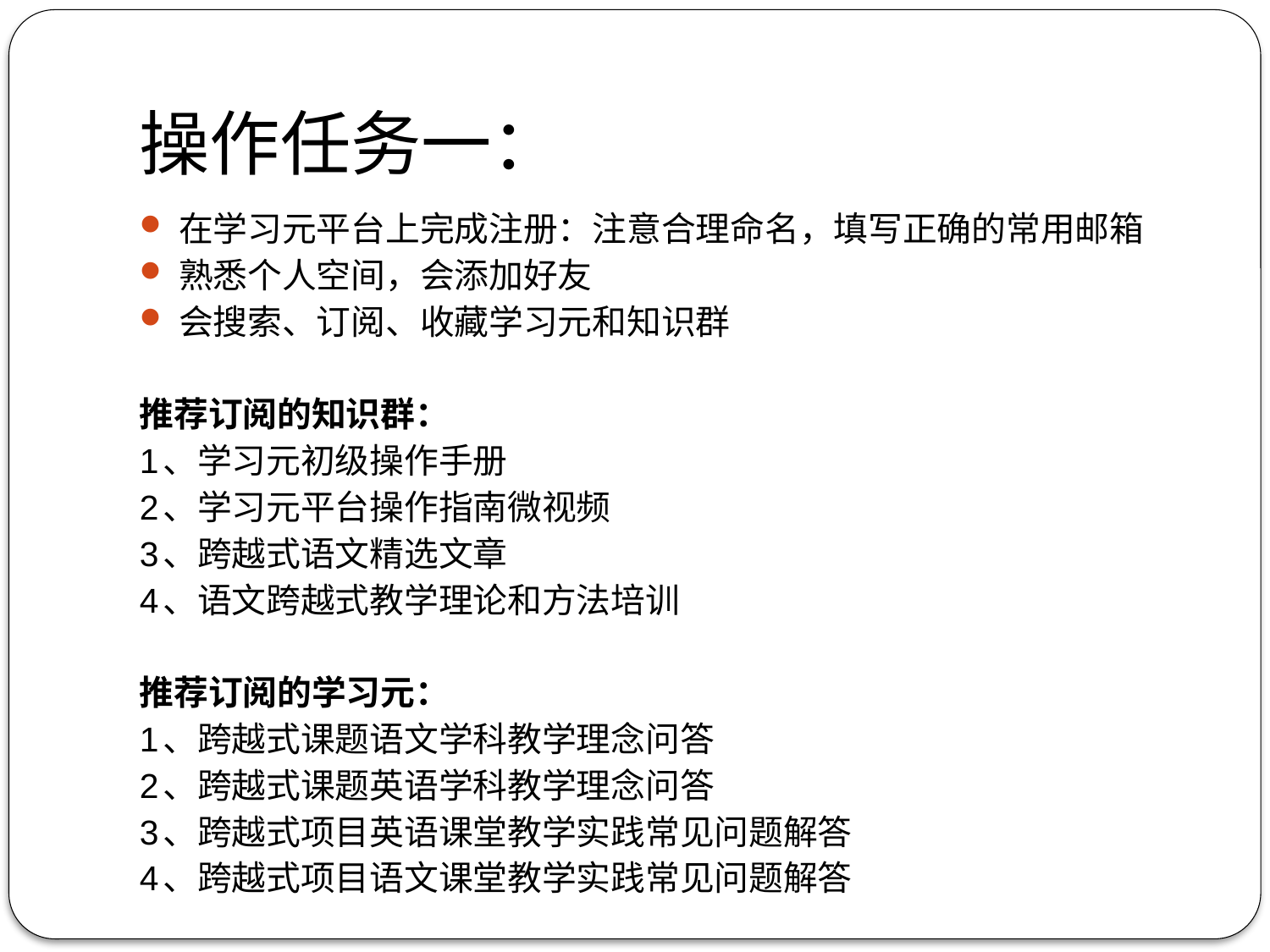

# 操作任务一：
在学习元平台上完成注册：注意合理命名，填写正确的常用邮箱
熟悉个人空间，会添加好友
会搜索、订阅、收藏学习元和知识群

推荐订阅的知识群：
1、学习元初级操作手册
2、学习元平台操作指南微视频
3、跨越式语文精选文章
4、语文跨越式教学理论和方法培训

推荐订阅的学习元：
1、跨越式课题语文学科教学理念问答
2、跨越式课题英语学科教学理念问答
3、跨越式项目英语课堂教学实践常见问题解答
4、跨越式项目语文课堂教学实践常见问题解答